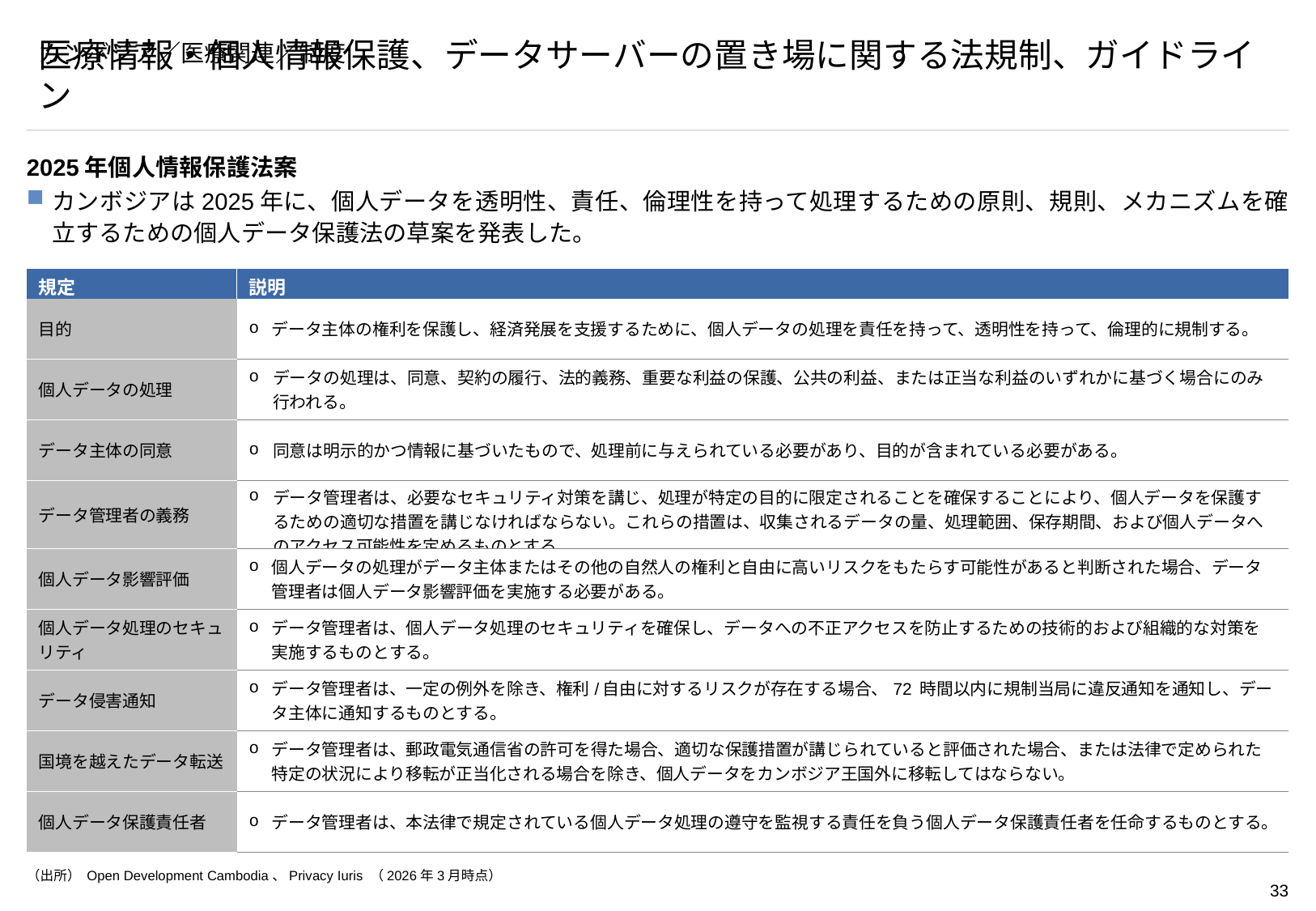

# カンボジア／医療関連／制度
医療情報・個人情報保護、データサーバーの置き場に関する法規制、ガイドライン
2025年個人情報保護法案
カンボジアは2025年に、個人データを透明性、責任、倫理性を持って処理するための原則、規則、メカニズムを確立するための個人データ保護法の草案を発表した。
| 規定 | 説明 |
| --- | --- |
| 目的 | データ主体の権利を保護し、経済発展を支援するために、個人データの処理を責任を持って、透明性を持って、倫理的に規制する。 |
| 個人データの処理 | データの処理は、同意、契約の履行、法的義務、重要な利益の保護、公共の利益、または正当な利益のいずれかに基づく場合にのみ行われる。 |
| データ主体の同意 | 同意は明示的かつ情報に基づいたもので、処理前に与えられている必要があり、目的が含まれている必要がある。 |
| データ管理者の義務 | データ管理者は、必要なセキュリティ対策を講じ、処理が特定の目的に限定されることを確保することにより、個人データを保護するための適切な措置を講じなければならない。これらの措置は、収集されるデータの量、処理範囲、保存期間、および個人データへのアクセス可能性を定めるものとする。 |
| 個人データ影響評価 | 個人データの処理がデータ主体またはその他の自然人の権利と自由に高いリスクをもたらす可能性があると判断された場合、データ管理者は個人データ影響評価を実施する必要がある。 |
| 個人データ処理のセキュリティ | データ管理者は、個人データ処理のセキュリティを確保し、データへの不正アクセスを防止するための技術的および組織的な対策を実施するものとする。 |
| データ侵害通知 | データ管理者は、一定の例外を除き、権利/自由に対するリスクが存在する場合、72 時間以内に規制当局に違反通知を通知し、データ主体に通知するものとする。 |
| 国境を越えたデータ転送 | データ管理者は、郵政電気通信省の許可を得た場合、適切な保護措置が講じられていると評価された場合、または法律で定められた特定の状況により移転が正当化される場合を除き、個人データをカンボジア王国外に移転してはならない。 |
| 個人データ保護責任者 | データ管理者は、本法律で規定されている個人データ処理の遵守を監視する責任を負う個人データ保護責任者を任命するものとする。 |
（出所） Open Development Cambodia、Privacy Iuris （2026年3月時点）